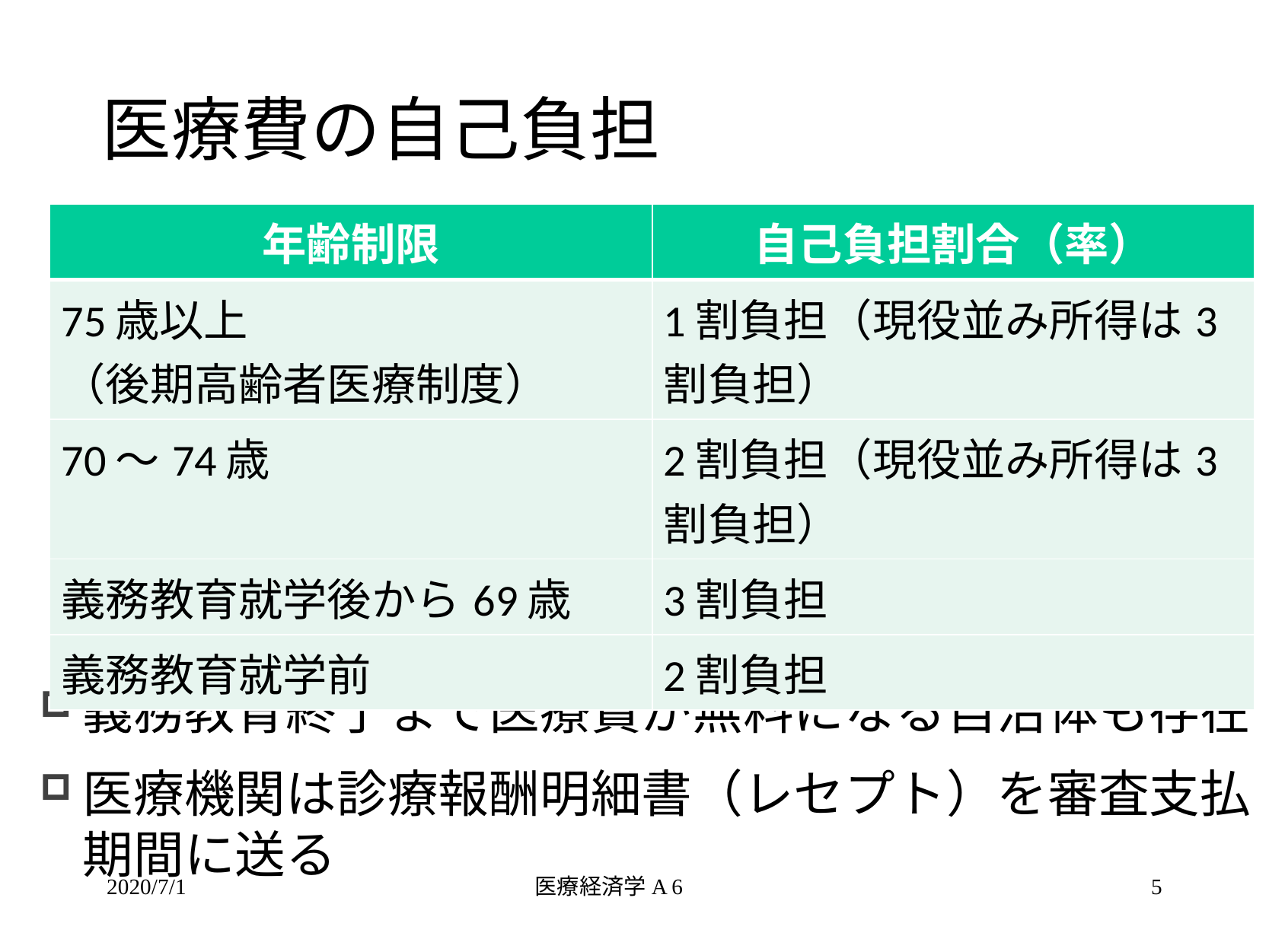

# 医療費の自己負担

義務教育終了まで医療費が無料になる自治体も存在
医療機関は診療報酬明細書（レセプト）を審査支払期間に送る
| 年齢制限 | 自己負担割合（率） |
| --- | --- |
| 75歳以上 （後期高齢者医療制度） | 1割負担（現役並み所得は3割負担） |
| 70～74歳 | 2割負担（現役並み所得は3割負担） |
| 義務教育就学後から69歳 | 3割負担 |
| 義務教育就学前 | 2割負担 |
2020/7/1
医療経済学A 6
5